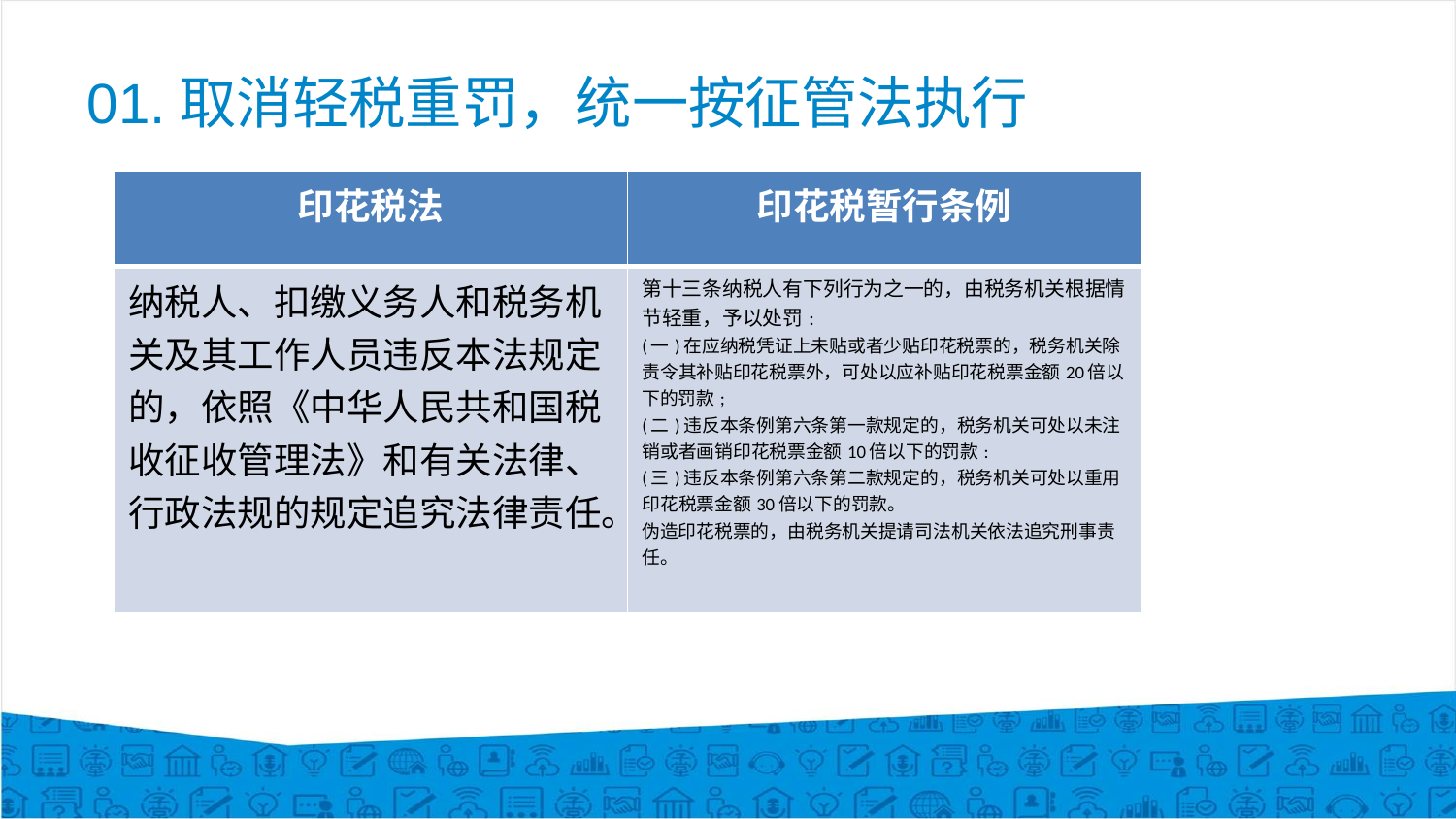

# 01.取消轻税重罚，统一按征管法执行
| 印花税法 | 印花税暂行条例 |
| --- | --- |
| 纳税人、扣缴义务人和税务机关及其工作人员违反本法规定的，依照《中华人民共和国税收征收管理法》和有关法律、行政法规的规定追究法律责任。 | 第十三条纳税人有下列行为之一的，由税务机关根据情节轻重，予以处罚: (一)在应纳税凭证上未贴或者少贴印花税票的，税务机关除责令其补贴印花税票外，可处以应补贴印花税票金额20倍以下的罚款; (二)违反本条例第六条第一款规定的，税务机关可处以未注销或者画销印花税票金额10倍以下的罚款: (三)违反本条例第六条第二款规定的，税务机关可处以重用印花税票金额30倍以下的罚款。 伪造印花税票的，由税务机关提请司法机关依法追究刑事责任。 |